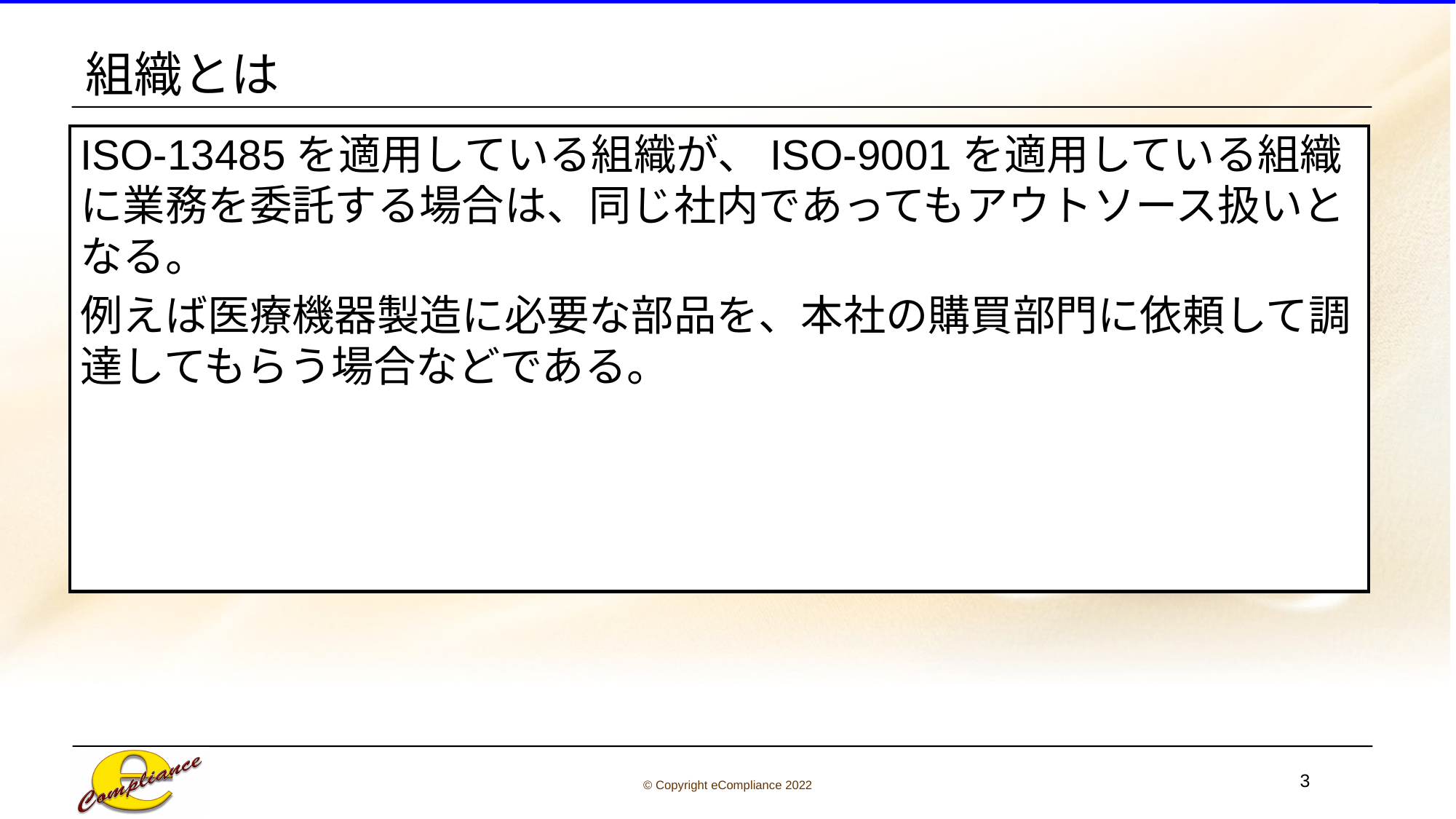

# 組織とは
ISO-13485を適用している組織が、ISO-9001を適用している組織に業務を委託する場合は、同じ社内であってもアウトソース扱いとなる。
例えば医療機器製造に必要な部品を、本社の購買部門に依頼して調達してもらう場合などである。